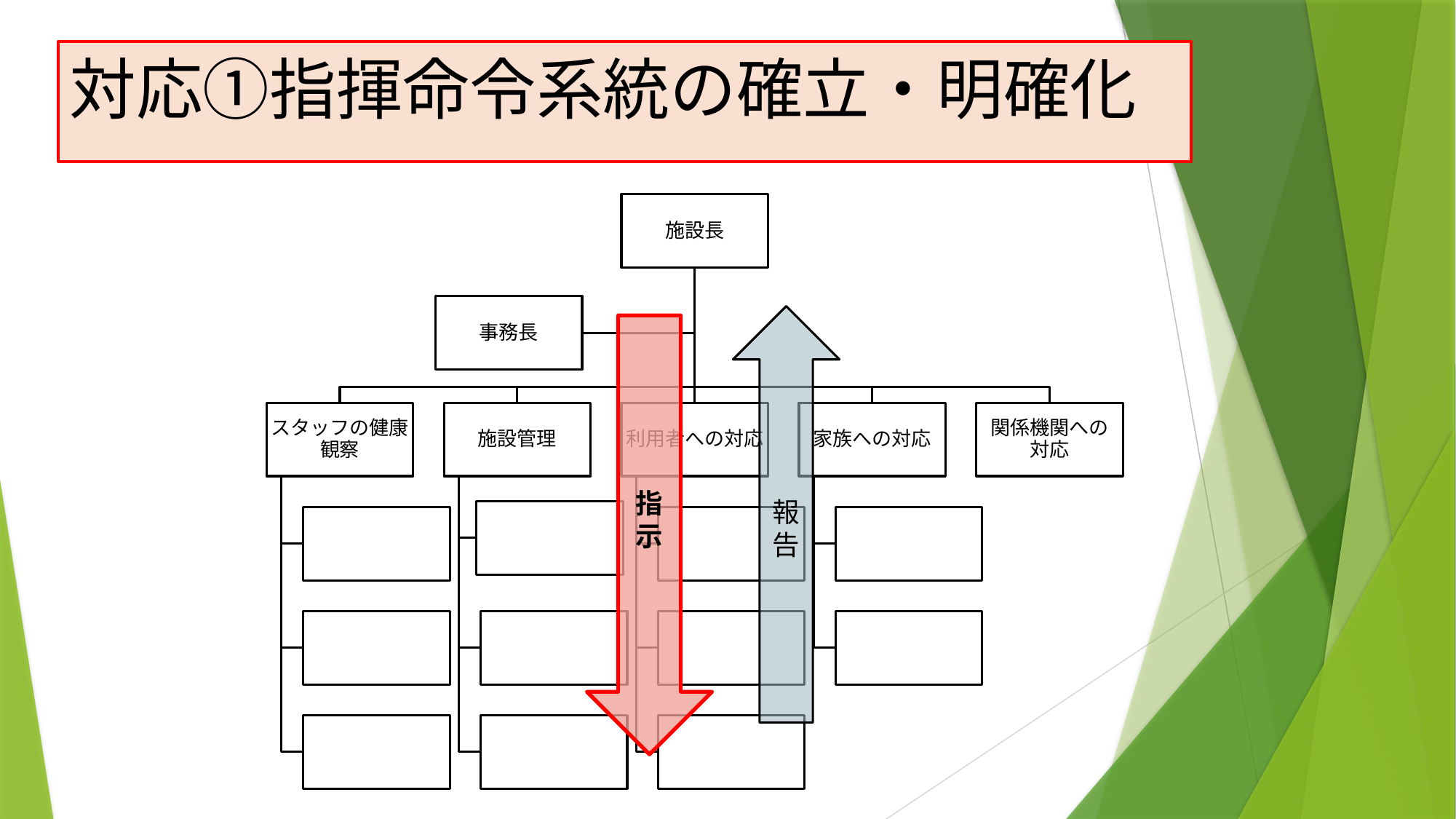

# 対応①指揮命令系統の確立・明確化
施設長
スタッフの健康観察

施設管理

利用者への対応

家族への対応

関係機関への
対応
事務長
報告
指示